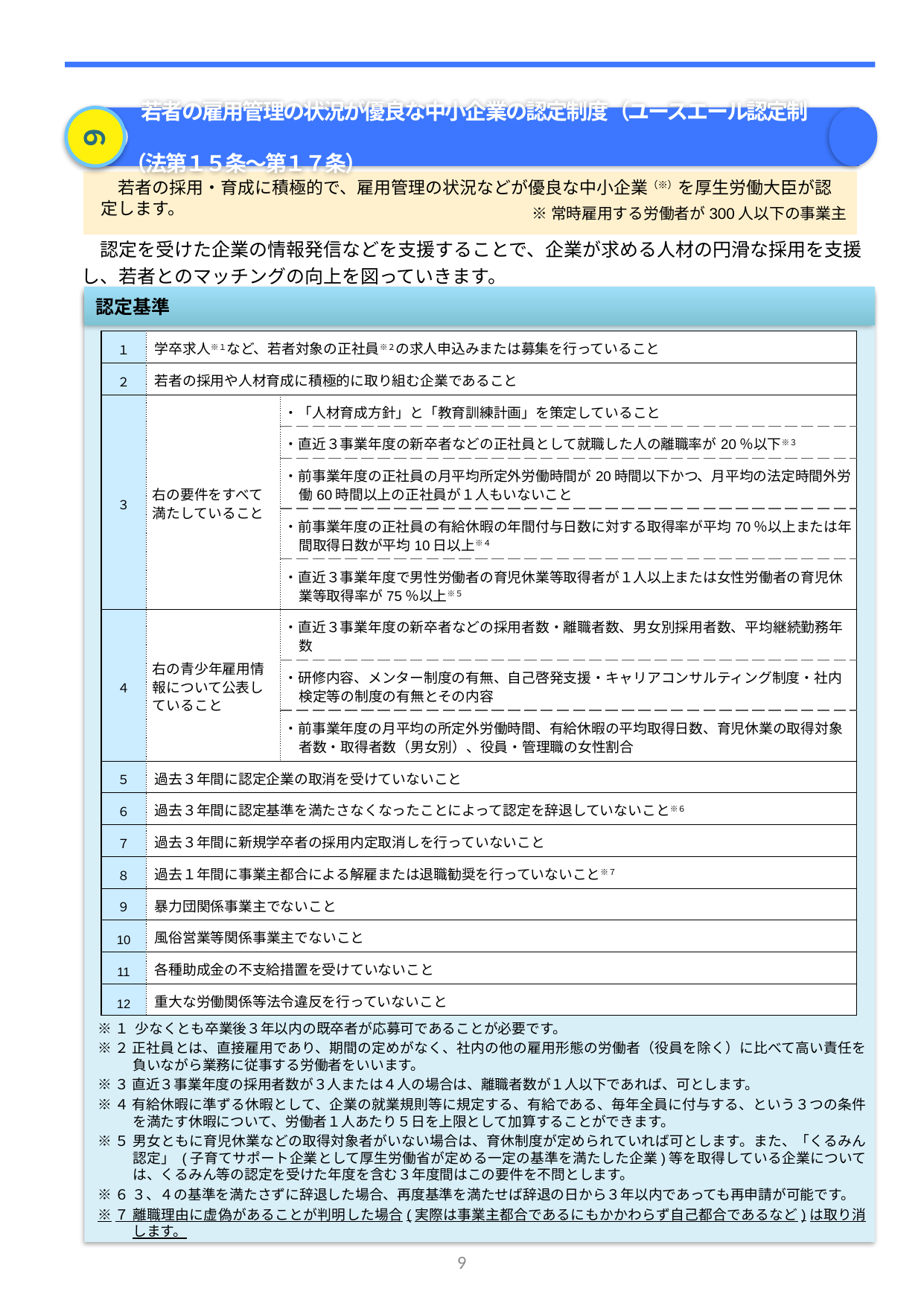

６
　　若者の雇用管理の状況が優良な中小企業の認定制度（ユースエール認定制度）
　 （法第１５条～第１７条）

　若者の採用・育成に積極的で、雇用管理の状況などが優良な中小企業（※）を厚生労働大臣が認
定します。

※常時雇用する労働者が300人以下の事業主
　認定を受けた企業の情報発信などを支援することで、企業が求める人材の円滑な採用を支援し、若者とのマッチングの向上を図っていきます。
認定基準

| １ | 学卒求人※１など、若者対象の正社員※２の求人申込みまたは募集を行っていること |  |
| --- | --- | --- |
| ２ | 若者の採用や人材育成に積極的に取り組む企業であること |  |
| ３ | 右の要件をすべて 満たしていること | ・「人材育成方針」と「教育訓練計画」を策定していること |
|  |  | ・直近３事業年度の新卒者などの正社員として就職した人の離職率が20％以下※３ |
|  |  | ・前事業年度の正社員の月平均所定外労働時間が20時間以下かつ、月平均の法定時間外労働60時間以上の正社員が１人もいないこと |
|  |  | ・前事業年度の正社員の有給休暇の年間付与日数に対する取得率が平均70％以上または年間取得日数が平均10日以上※４ |
|  |  | ・直近３事業年度で男性労働者の育児休業等取得者が１人以上または女性労働者の育児休業等取得率が75％以上※５ |
| ４ | 右の青少年雇用情報について公表していること | ・直近３事業年度の新卒者などの採用者数・離職者数、男女別採用者数、平均継続勤務年数 |
|  |  | ・研修内容、メンター制度の有無、自己啓発支援・キャリアコンサルティング制度・社内検定等の制度の有無とその内容 |
|  |  | ・前事業年度の月平均の所定外労働時間、有給休暇の平均取得日数、育児休業の取得対象者数・取得者数（男女別）、役員・管理職の女性割合 |
| ５ | 過去３年間に認定企業の取消を受けていないこと |  |
| ６ | 過去３年間に認定基準を満たさなくなったことによって認定を辞退していないこと※６ |  |
| ７ | 過去３年間に新規学卒者の採用内定取消しを行っていないこと |  |
| ８ | 過去１年間に事業主都合による解雇または退職勧奨を行っていないこと※７ |  |
| ９ | 暴力団関係事業主でないこと |  |
| 10 | 風俗営業等関係事業主でないこと |  |
| 11 | 各種助成金の不支給措置を受けていないこと |  |
| 12 | 重大な労働関係等法令違反を行っていないこと |  |
※１  少なくとも卒業後３年以内の既卒者が応募可であることが必要です。
※２ 正社員とは、直接雇用であり、期間の定めがなく、社内の他の雇用形態の労働者（役員を除く）に比べて高い責任を負いながら業務に従事する労働者をいいます。
※３ 直近３事業年度の採用者数が３人または４人の場合は、離職者数が１人以下であれば、可とします。
※４ 有給休暇に準ずる休暇として、企業の就業規則等に規定する、有給である、毎年全員に付与する、という３つの条件を満たす休暇について、労働者１人あたり５日を上限として加算することができます。
※５ 男女ともに育児休業などの取得対象者がいない場合は、育休制度が定められていれば可とします。また、「くるみん認定」 (子育てサポート企業として厚生労働省が定める一定の基準を満たした企業)等を取得している企業については、くるみん等の認定を受けた年度を含む３年度間はこの要件を不問とします。
※６ ３、４の基準を満たさずに辞退した場合、再度基準を満たせば辞退の日から３年以内であっても再申請が可能です。
※７ 離職理由に虚偽があることが判明した場合(実際は事業主都合であるにもかかわらず自己都合であるなど)は取り消します。
9